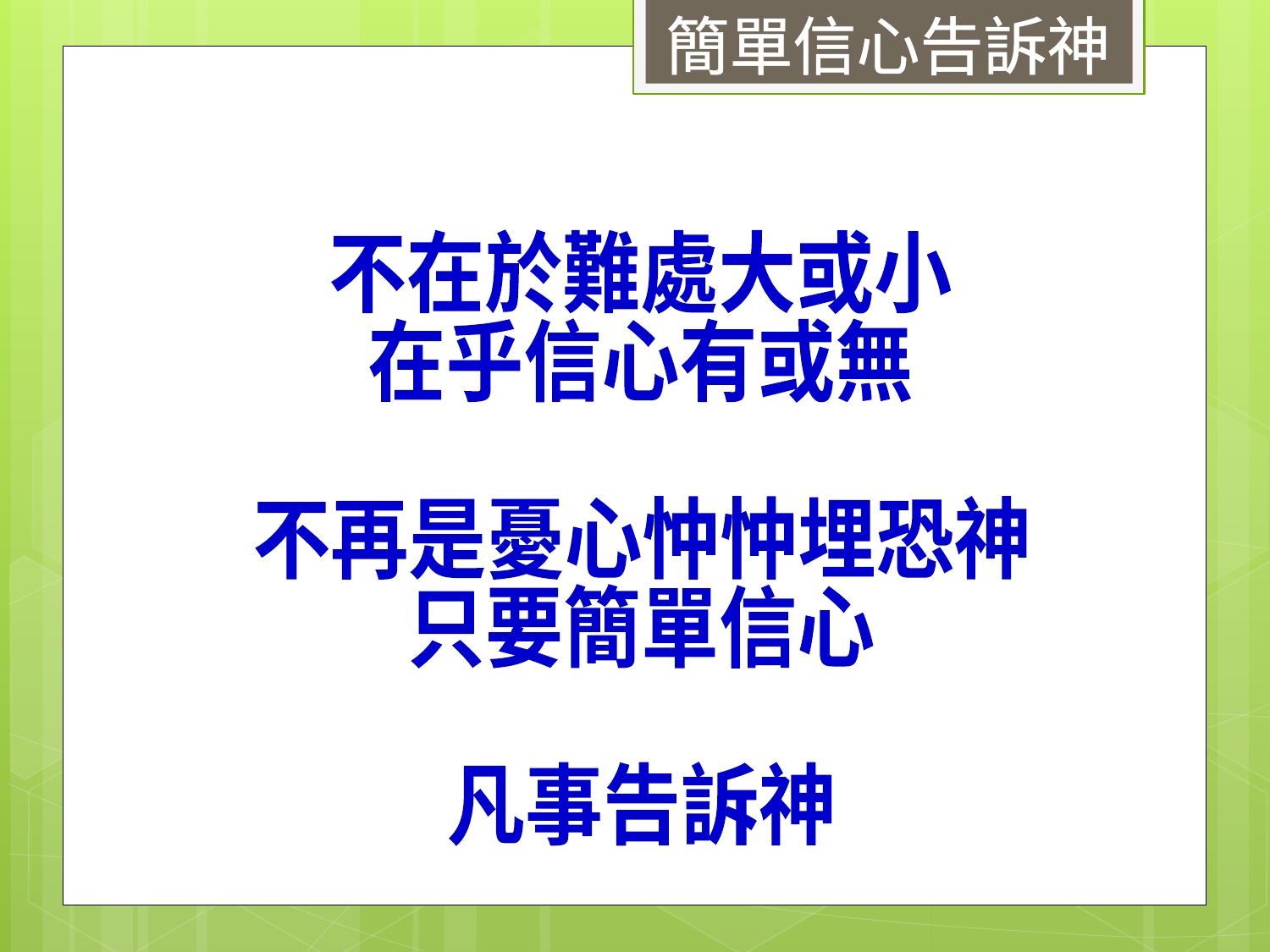

簡單信心告訴神
不在於難處大或小
在乎信心有或無

不再是憂心忡忡埋恐神
只要簡單信心

凡事告訴神